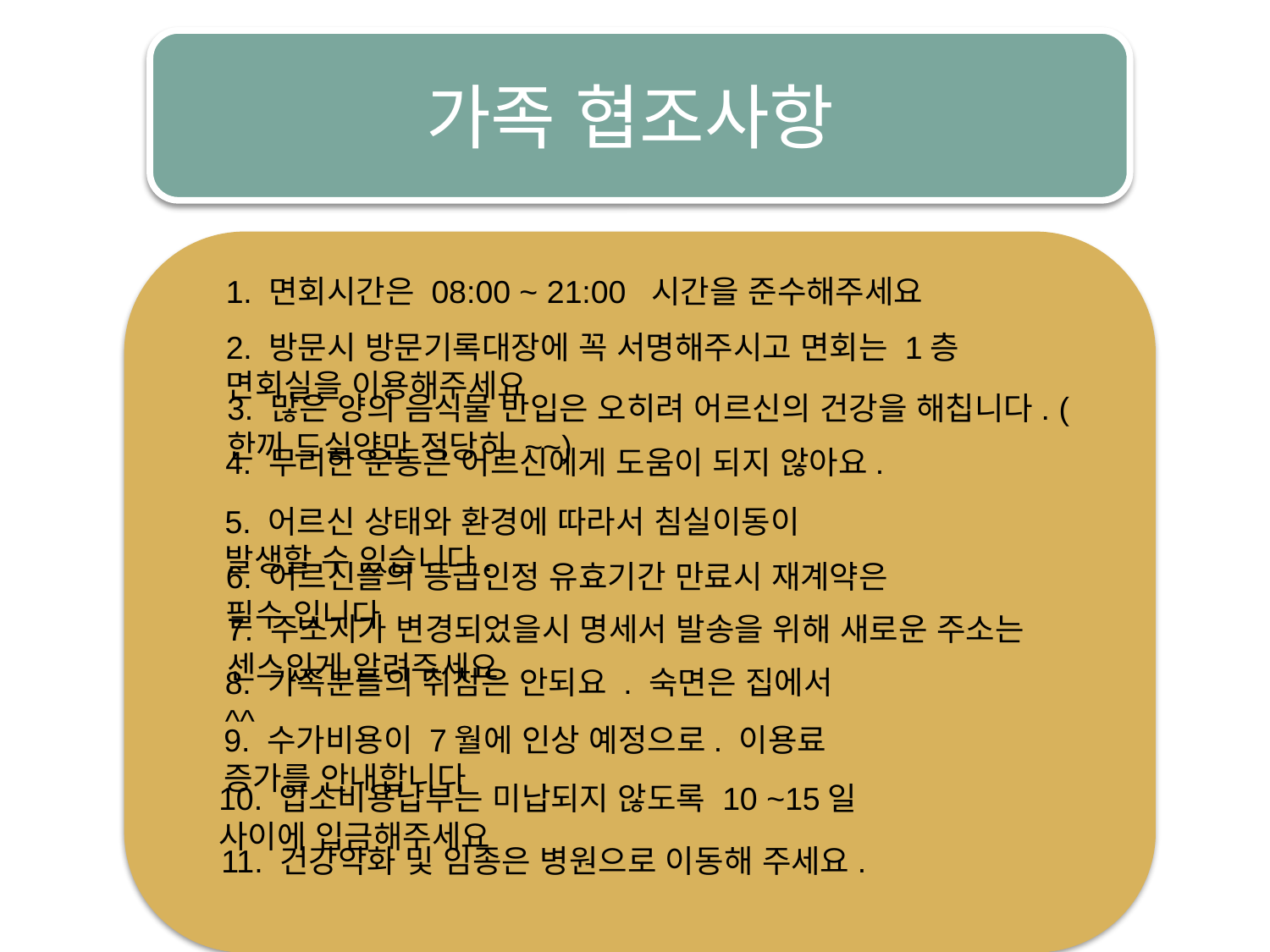

가족 협조사항

1. 면회시간은 08:00 ~ 21:00  시간을 준수해주세요
2. 방문시 방문기록대장에 꼭 서명해주시고 면회는 1층 면회실을 이용해주세요
3. 많은 양의 음식물 반입은 오히려 어르신의 건강을 해칩니다. (한끼 드실양만 적당히 ~~)
4. 무리한 운동은 어르신에게 도움이 되지 않아요.
5. 어르신 상태와 환경에 따라서 침실이동이 발생할 수 있습니다.
6. 어르신들의 등급인정 유효기간 만료시 재계약은 필수 입니다
7. 주소지가 변경되었을시 명세서 발송을 위해 새로운 주소는 센스있게 알려주세요
8. 가족분들의 취침은 안되요 . 숙면은 집에서 ^^
9. 수가비용이 7월에 인상 예정으로. 이용료 증가를 안내합니다
10. 입소비용납부는 미납되지 않도록 10 ~15일 사이에 입금해주세요
11. 건강악화 및 임종은 병원으로 이동해 주세요.